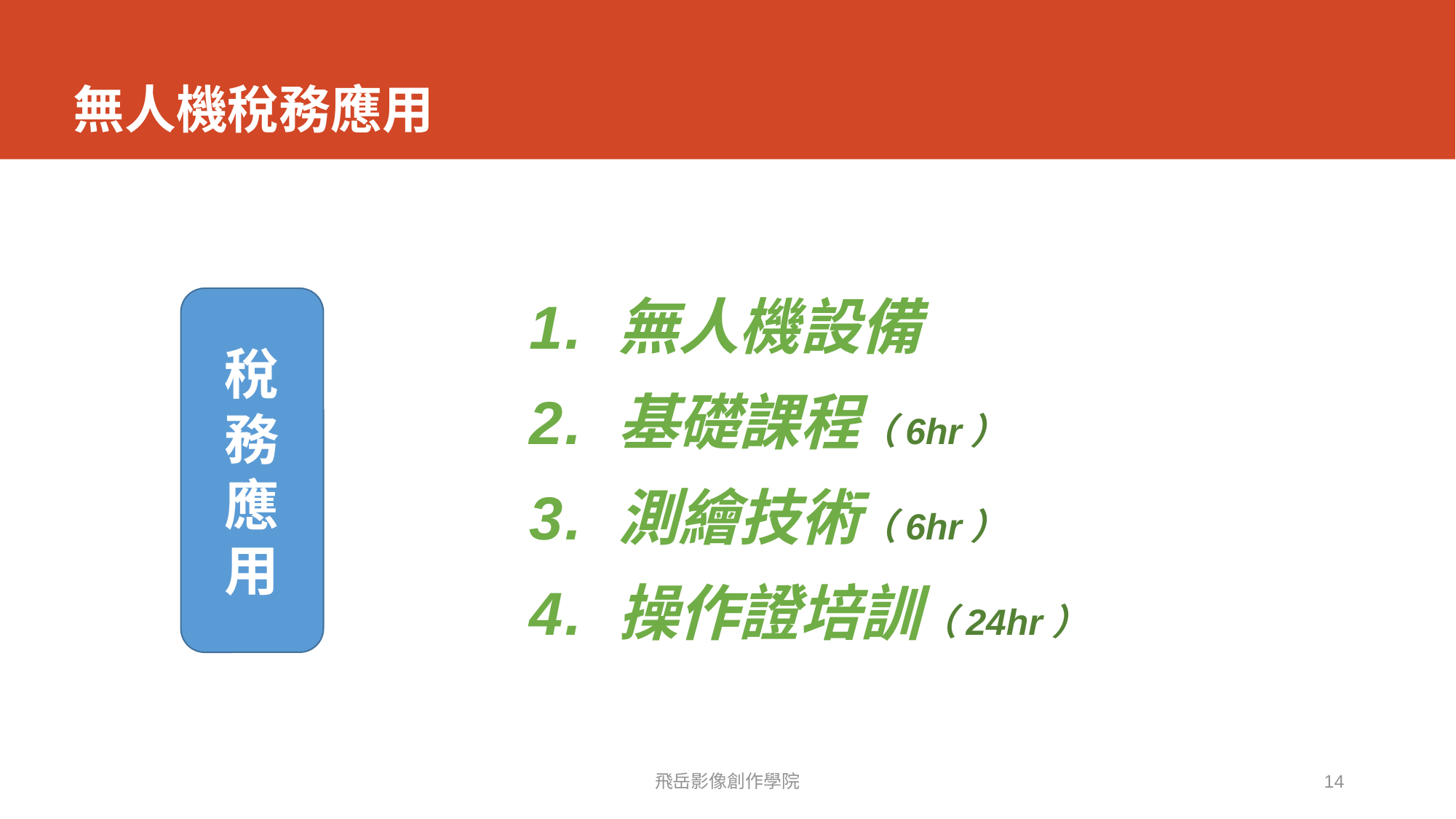

# 無人機稅務應用
稅
務
應
用
無人機設備
基礎課程（6hr）
測繪技術（6hr）
操作證培訓（24hr）

飛岳影像創作學院
14